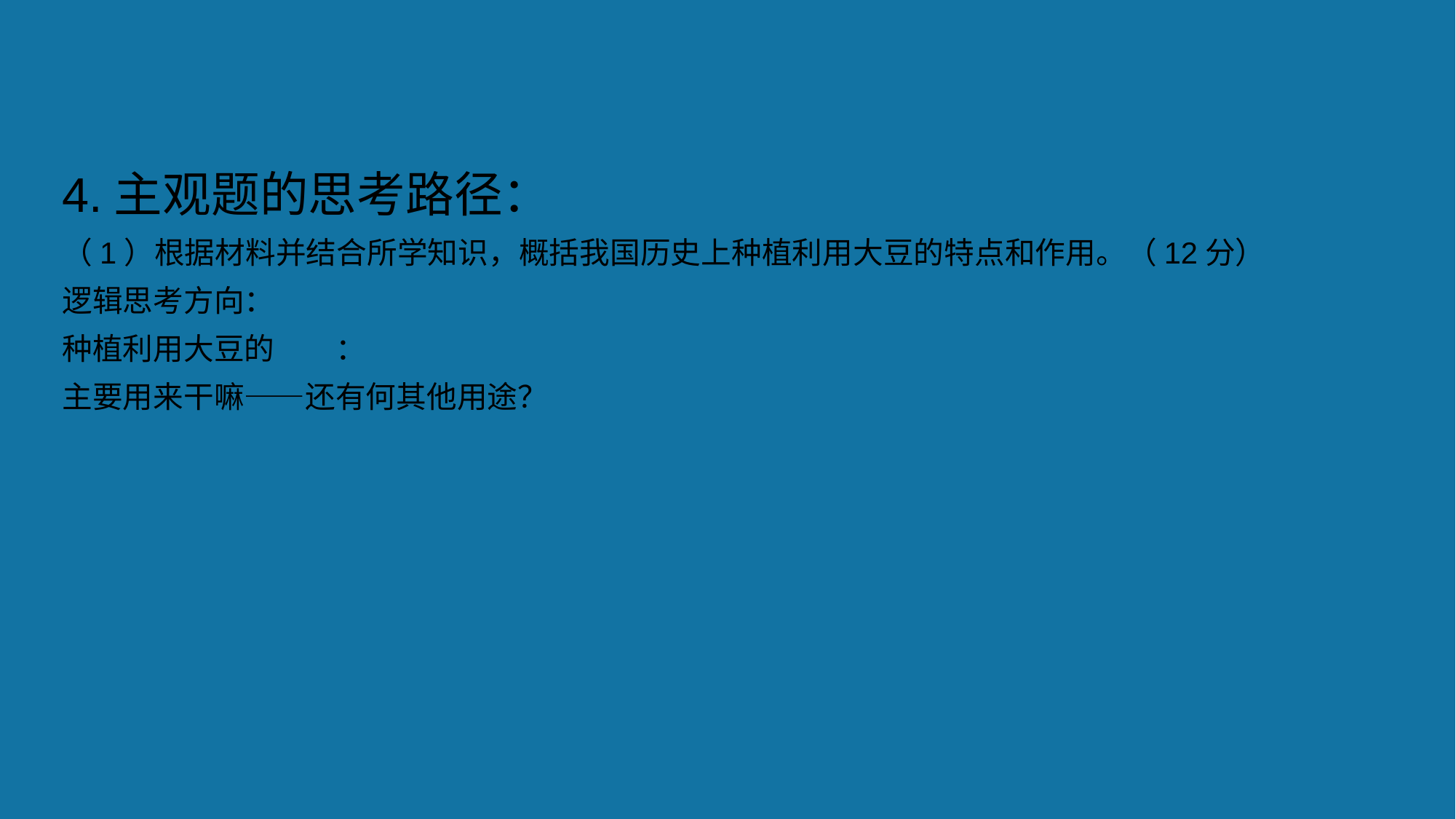

四、注重方法培养，提升解题能力
4.主观题的思考路径：
（1）根据材料并结合所学知识，概括我国历史上种植利用大豆的特点和作用。（12分）
逻辑思考方向：
种植利用大豆的作用：
主要用来干嘛——还有何其他用途？

食物来源，改善食物结构
备荒，推动农业发展